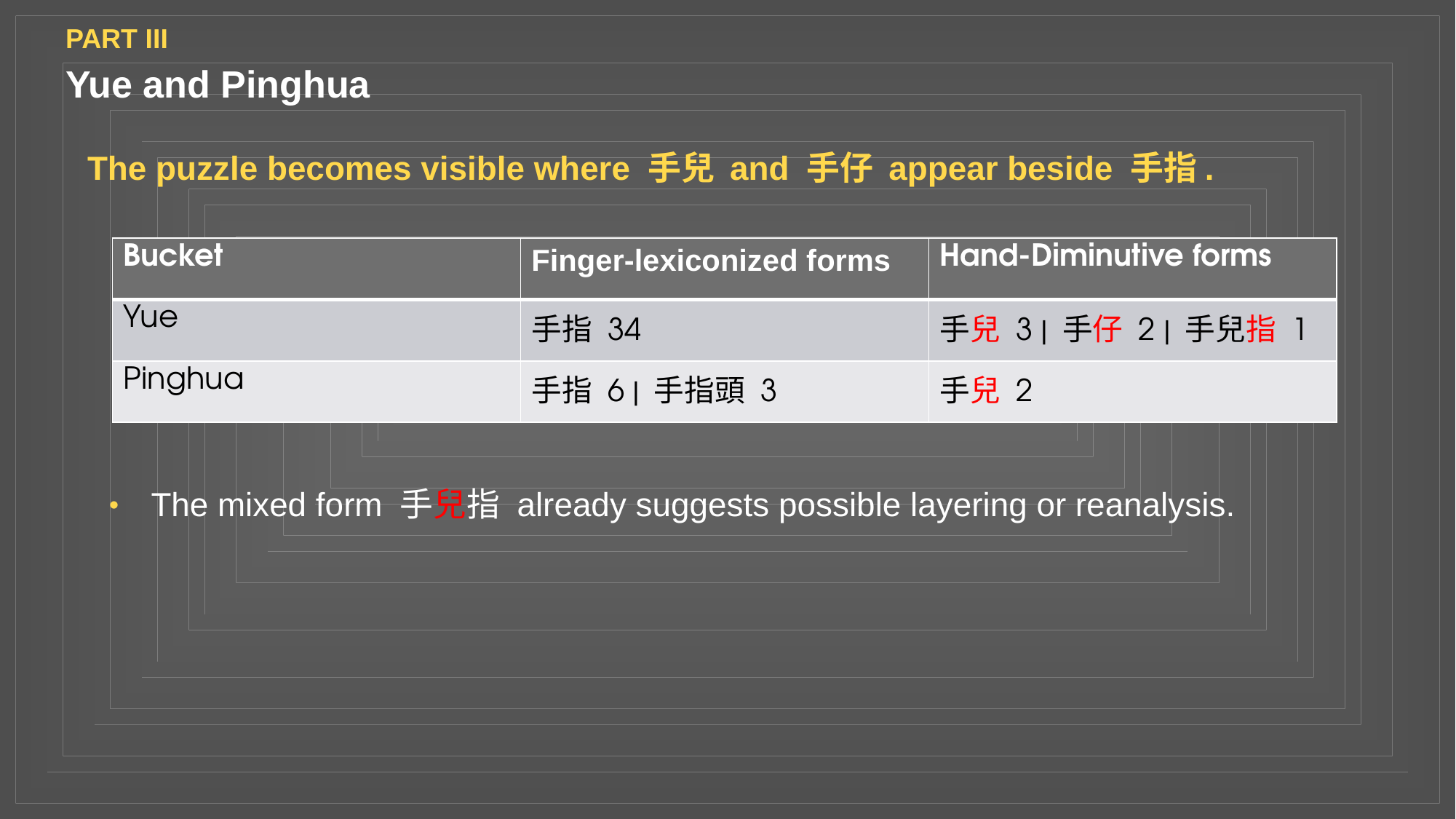

PART III
Yue and Pinghua
The puzzle becomes visible where 手兒 and 手仔 appear beside 手指.
| Bucket | Finger-lexiconized forms | Hand-Diminutive forms |
| --- | --- | --- |
| Yue | 手指 34 | 手兒 3 | 手仔 2 | 手兒指 1 |
| Pinghua | 手指 6 | 手指頭 3 | 手兒 2 |
The mixed form 手兒指 already suggests possible layering or reanalysis.
•